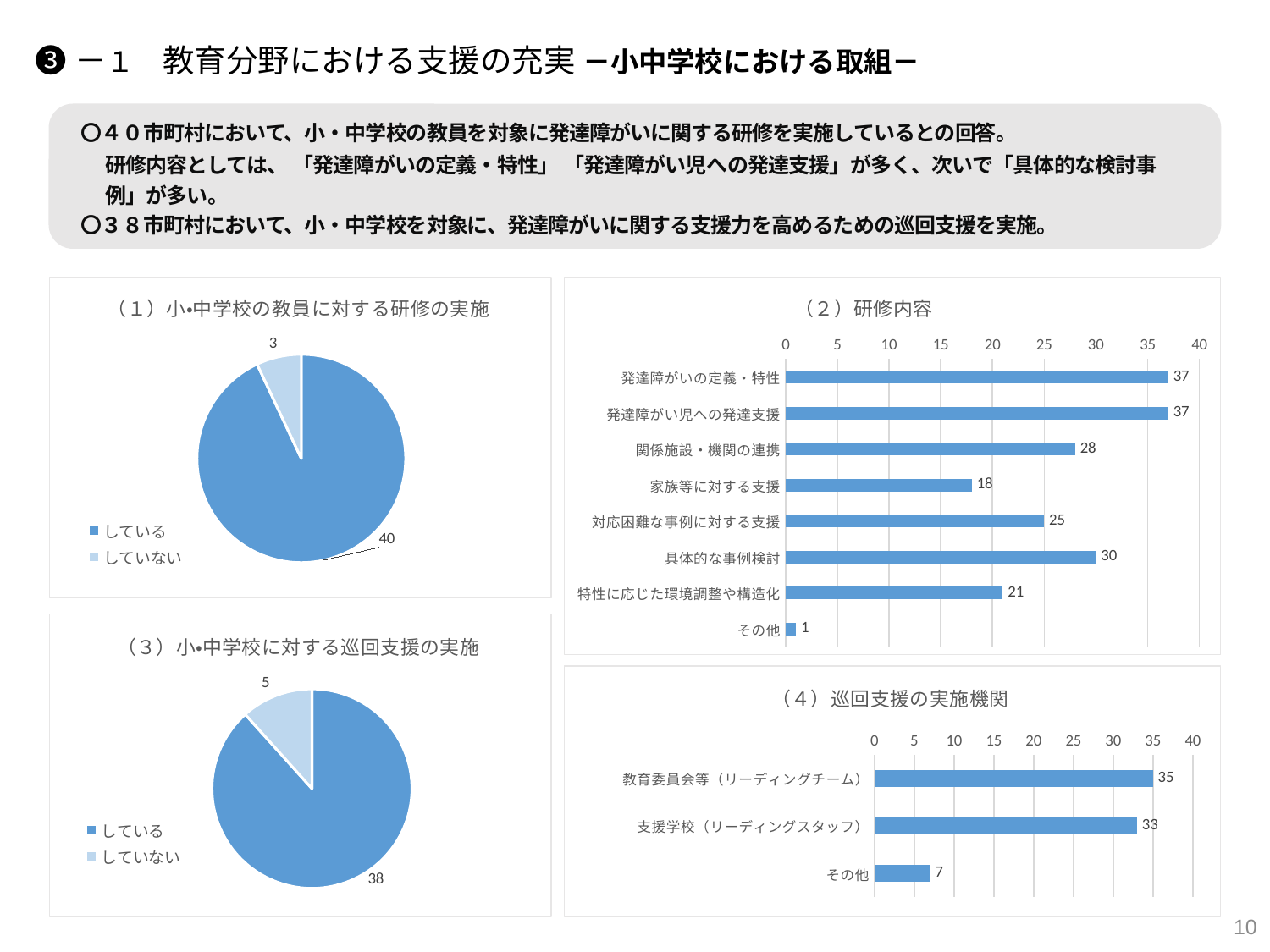

❸－１　教育分野における支援の充実 －小中学校における取組－
〇４０市町村において、小・中学校の教員を対象に発達障がいに関する研修を実施しているとの回答。
　 研修内容としては、 「発達障がいの定義・特性」 「発達障がい児への発達支援」が多く、次いで「具体的な検討事例」が多い。
〇３８市町村において、小・中学校を対象に、発達障がいに関する支援力を高めるための巡回支援を実施。

### Chart: （１）小・中学校の教員に対する研修の実施

| Category |  |
|---|---|
| している | 40.0 |
| していない | 3.0 |

### Chart: （２）研修内容

| Category |  |
|---|---|
| 発達障がいの定義・特性 | 37.0 |
| 発達障がい児への発達支援 | 37.0 |
| 関係施設・機関の連携 | 28.0 |
| 家族等に対する支援 | 18.0 |
| 対応困難な事例に対する支援 | 25.0 |
| 具体的な事例検討 | 30.0 |
| 特性に応じた環境調整や構造化 | 21.0 |
| その他 | 1.0 |

### Chart: （３）小・中学校に対する巡回支援の実施

| Category |  |
|---|---|
| している | 38.0 |
| していない | 5.0 |

### Chart: （４）巡回支援の実施機関

| Category |  |
|---|---|
| 教育委員会等（リーディングチーム） | 35.0 |
| 支援学校（リーディングスタッフ） | 33.0 |
| その他 | 7.0 |
10